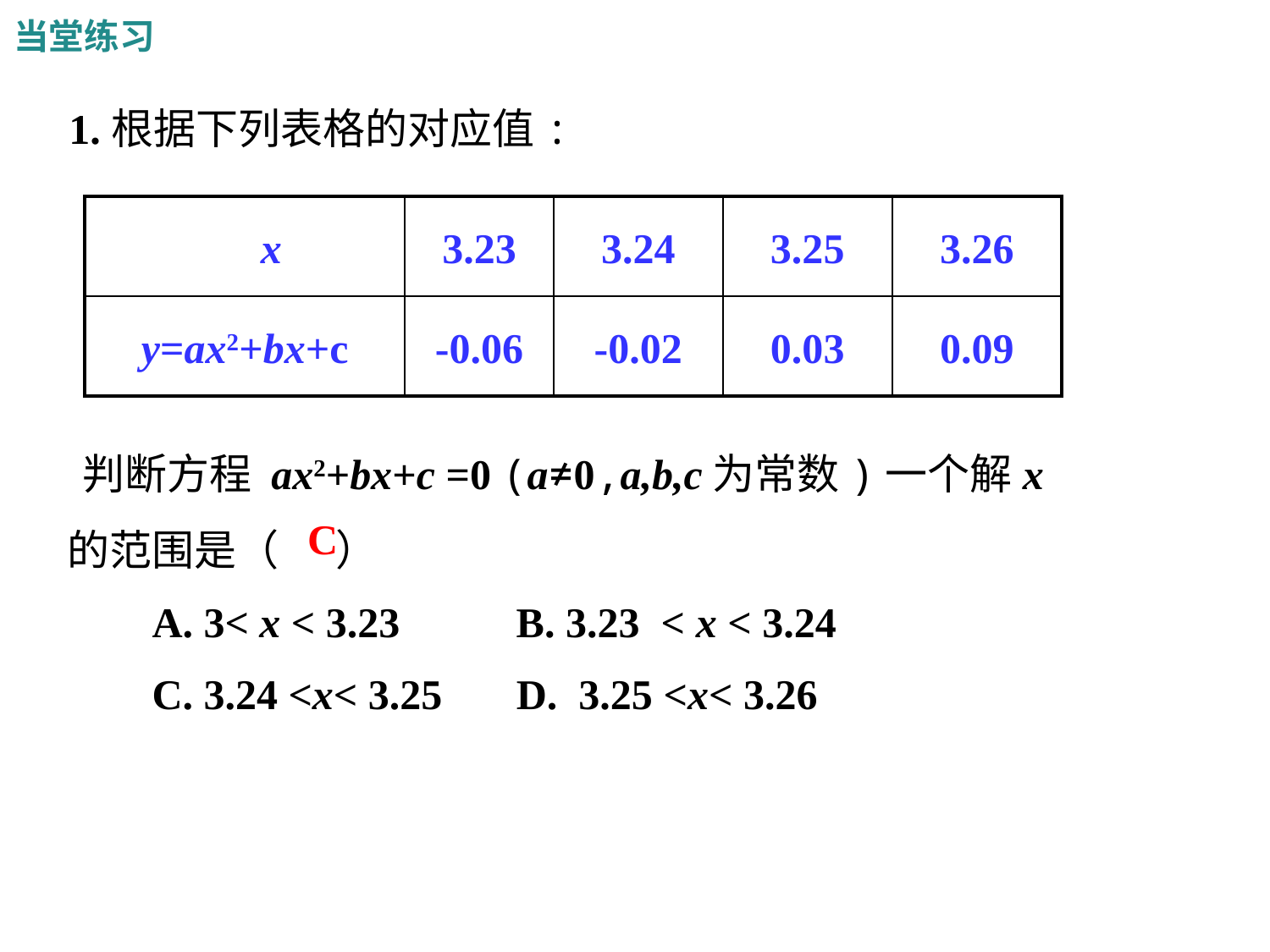

当堂练习
1.根据下列表格的对应值:
| x | 3.23 | 3.24 | 3.25 | 3.26 |
| --- | --- | --- | --- | --- |
| y=ax2+bx+c | -0.06 | -0.02 | 0.03 | 0.09 |
 判断方程 ax2+bx+c =0 (a≠0,a,b,c为常数)一个解x的范围是（      ）
        A. 3< x < 3.23           B. 3.23  < x < 3.24
        C. 3.24 <x< 3.25       D.  3.25 <x< 3.26
C